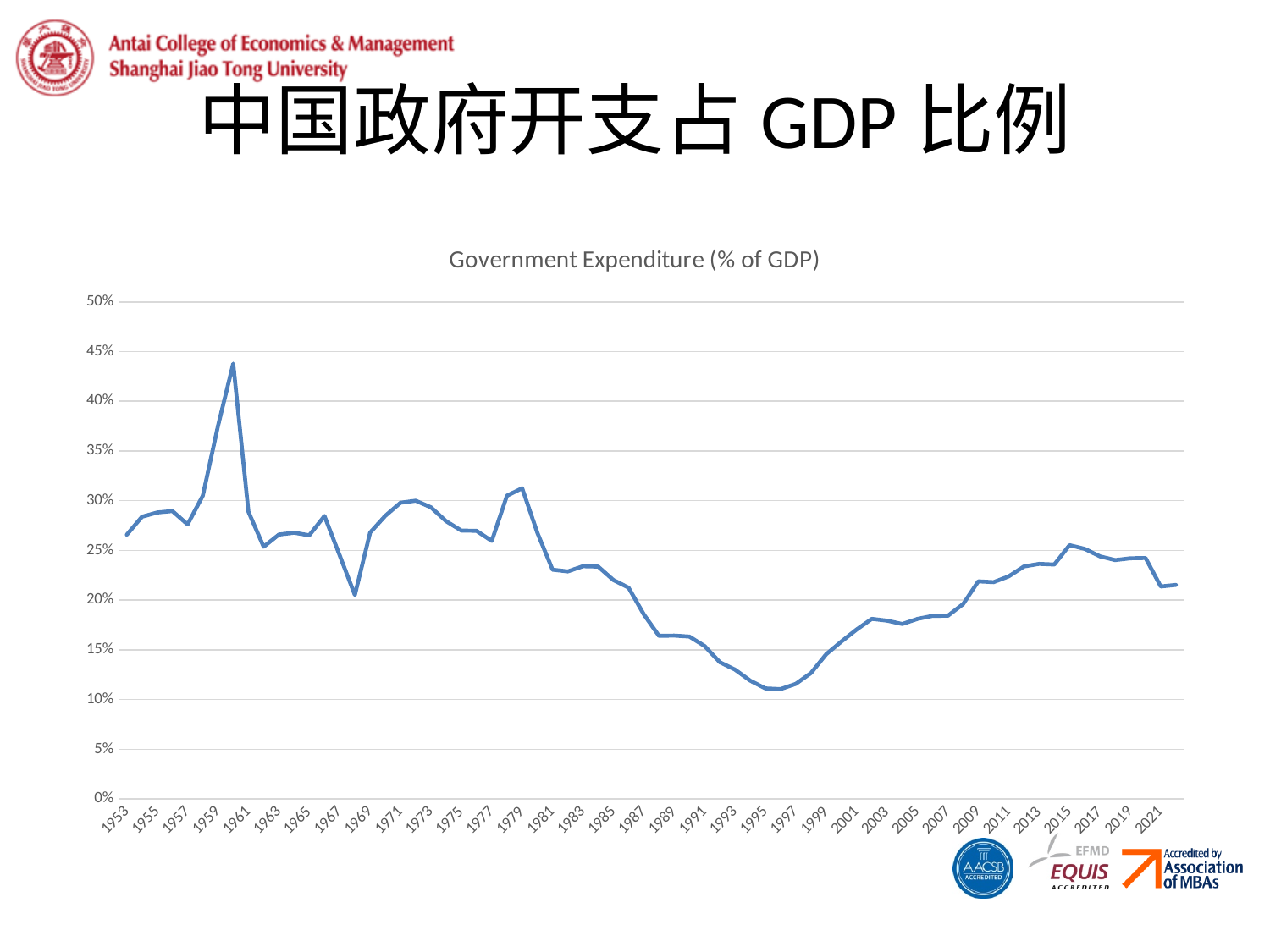

# 中国政府开支占GDP比例

### Chart:

| Category | Government Expenditure (% of GDP) |
|---|---|
| 1953 | 0.2659024745269287 |
| 1954 | 0.28391486392184223 |
| 1955 | 0.28820754716981134 |
| 1956 | 0.2896284078781411 |
| 1957 | 0.276227366063095 |
| 1958 | 0.30508267926541194 |
| 1959 | 0.3752469775474957 |
| 1960 | 0.43784776545813214 |
| 1961 | 0.28896372636533313 |
| 1962 | 0.2537256926518672 |
| 1963 | 0.26600176239685974 |
| 1964 | 0.2679025784066943 |
| 1965 | 0.2652652825836217 |
| 1966 | 0.2846667019643141 |
| 1967 | 0.24514546873258278 |
| 1968 | 0.2051717218049424 |
| 1969 | 0.26799510753236166 |
| 1970 | 0.2848664297933939 |
| 1971 | 0.298005616834222 |
| 1972 | 0.30005485033693774 |
| 1973 | 0.29344024381394673 |
| 1974 | 0.27946741167733496 |
| 1975 | 0.27007073531830894 |
| 1976 | 0.26975841531151706 |
| 1977 | 0.2595476923076923 |
| 1978 | 0.305023304825966 |
| 1979 | 0.3125971179503912 |
| 1980 | 0.26786011607435006 |
| 1981 | 0.2306419276189939 |
| 1982 | 0.22890375069564026 |
| 1983 | 0.23410359878745646 |
| 1984 | 0.2337046727883576 |
| 1985 | 0.22027271658554476 |
| 1986 | 0.2124978005906377 |
| 1987 | 0.18581152477611382 |
| 1988 | 0.16410715259612768 |
| 1989 | 0.16436684809295088 |
| 1990 | 0.16338745467015917 |
| 1991 | 0.1538978996425261 |
| 1992 | 0.13760855128562938 |
| 1993 | 0.13013399553107516 |
| 1994 | 0.11909793708850092 |
| 1995 | 0.11124440965413529 |
| 1996 | 0.11052985409151422 |
| 1997 | 0.11583208739160678 |
| 1998 | 0.1267458856561951 |
| 1999 | 0.14561652842995676 |
| 2000 | 0.15842120003300025 |
| 2001 | 0.17050376609111695 |
| 2002 | 0.18118317936485928 |
| 2003 | 0.17937407210369583 |
| 2004 | 0.1760186707698897 |
| 2005 | 0.18113644397479864 |
| 2006 | 0.18420985669794535 |
| 2007 | 0.18431234666246066 |
| 2008 | 0.19606489035236555 |
| 2009 | 0.21892695959279315 |
| 2010 | 0.21807804109125667 |
| 2011 | 0.22389586748597975 |
| 2012 | 0.23386122931003167 |
| 2013 | 0.23646002485962486 |
| 2014 | 0.23585186740559905 |
| 2015 | 0.2553178076296287 |
| 2016 | 0.25154937404050515 |
| 2017 | 0.24408259084418568 |
| 2018 | 0.24030095148836234 |
| 2019 | 0.24212335445523542 |
| 2020 | 0.24239051731094194 |
| 2021 | 0.21377052775015076 |
| 2022 | 0.21534260414249723 |